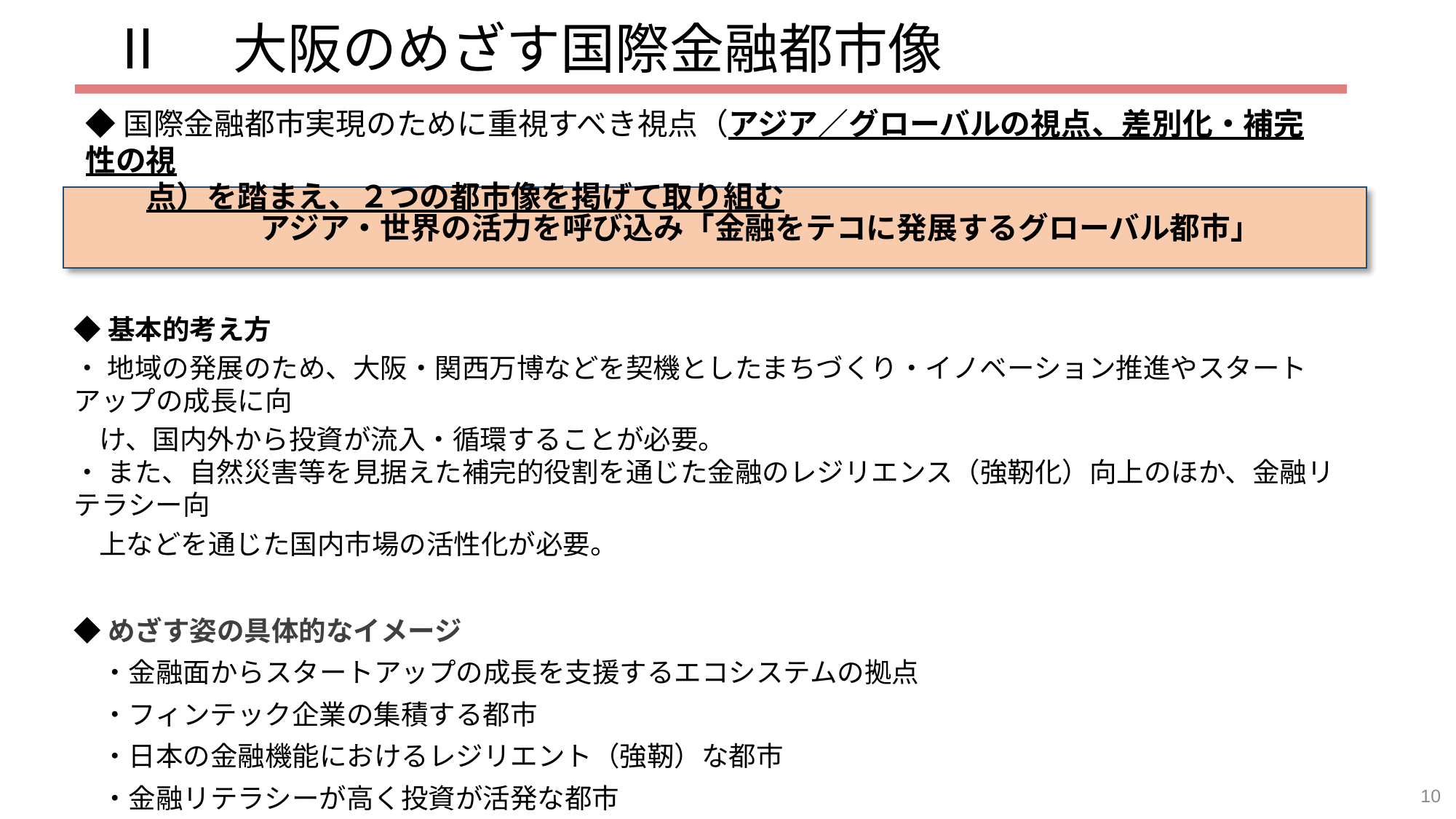

Ⅱ　大阪のめざす国際金融都市像
◆国際金融都市実現のために重視すべき視点（アジア／グローバルの視点、差別化・補完性の視
　　点）を踏まえ、２つの都市像を掲げて取り組む
　　　アジア・世界の活力を呼び込み「金融をテコに発展するグローバル都市」
◆基本的考え方
・ 地域の発展のため、大阪・関西万博などを契機としたまちづくり・イノベーション推進やスタートアップの成長に向
   け、国内外から投資が流入・循環することが必要。
・ また、自然災害等を見据えた補完的役割を通じた金融のレジリエンス（強靭化）向上のほか、金融リテラシー向
   上などを通じた国内市場の活性化が必要。

◆めざす姿の具体的なイメージ
　・金融面からスタートアップの成長を支援するエコシステムの拠点
　・フィンテック企業の集積する都市
　・日本の金融機能におけるレジリエント（強靭）な都市
　・金融リテラシーが高く投資が活発な都市
10